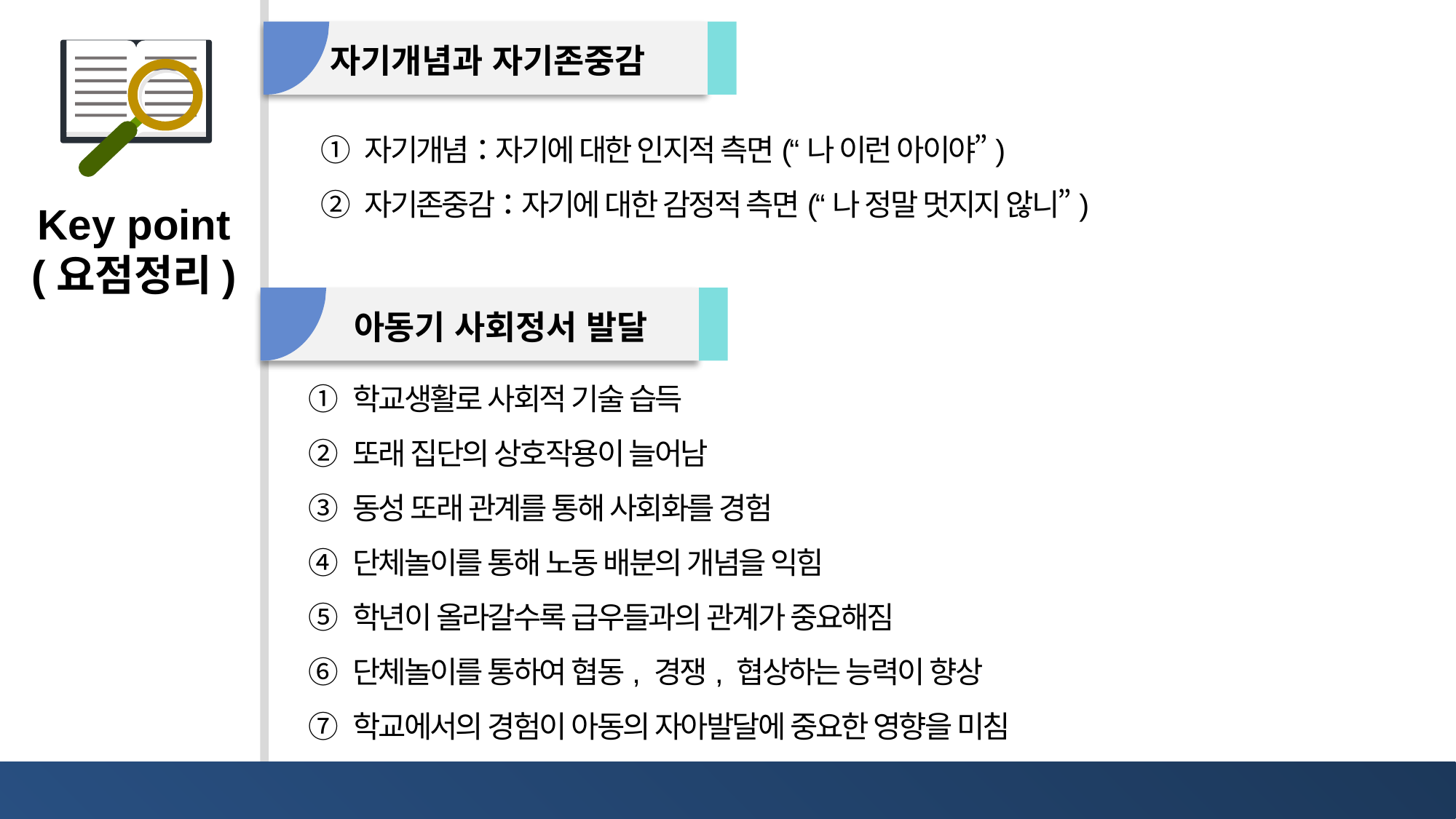

자기개념과 자기존중감
① 자기개념：자기에 대한 인지적 측면(“나 이런 아이야”)
② 자기존중감：자기에 대한 감정적 측면(“나 정말 멋지지 않니”)

아동기 사회정서 발달
① 학교생활로 사회적 기술 습득
② 또래 집단의 상호작용이 늘어남
③ 동성 또래 관계를 통해 사회화를 경험
④ 단체놀이를 통해 노동 배분의 개념을 익힘
⑤ 학년이 올라갈수록 급우들과의 관계가 중요해짐
⑥ 단체놀이를 통하여 협동, 경쟁, 협상하는 능력이 향상
⑦ 학교에서의 경험이 아동의 자아발달에 중요한 영향을 미침